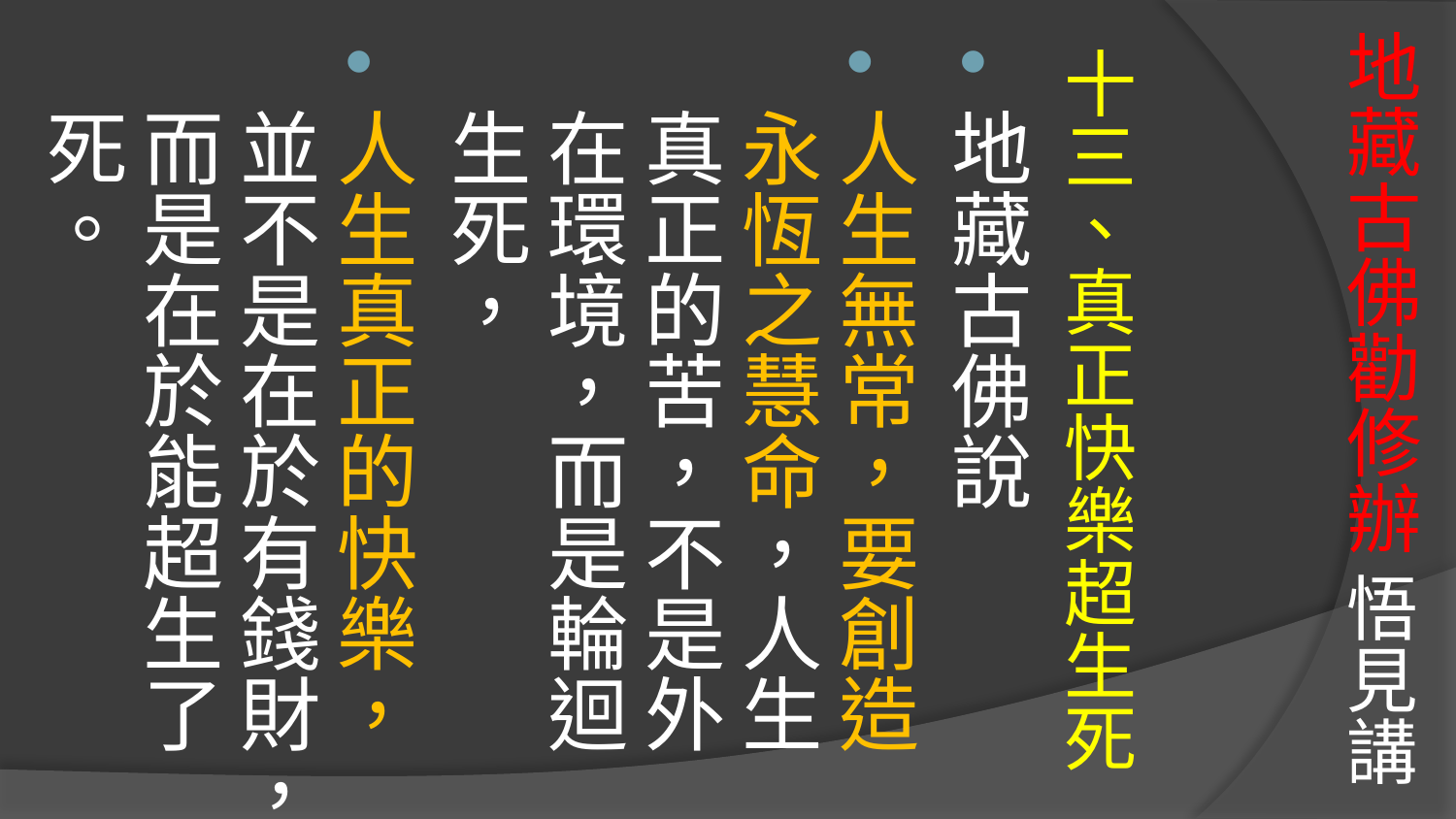

# 地藏古佛勸修辦 悟見講
十三、真正快樂超生死
地藏古佛說
人生無常，要創造永恆之慧命，人生真正的苦，不是外在環境，而是輪迴生死，
人生真正的快樂，並不是在於有錢財，而是在於能超生了死。